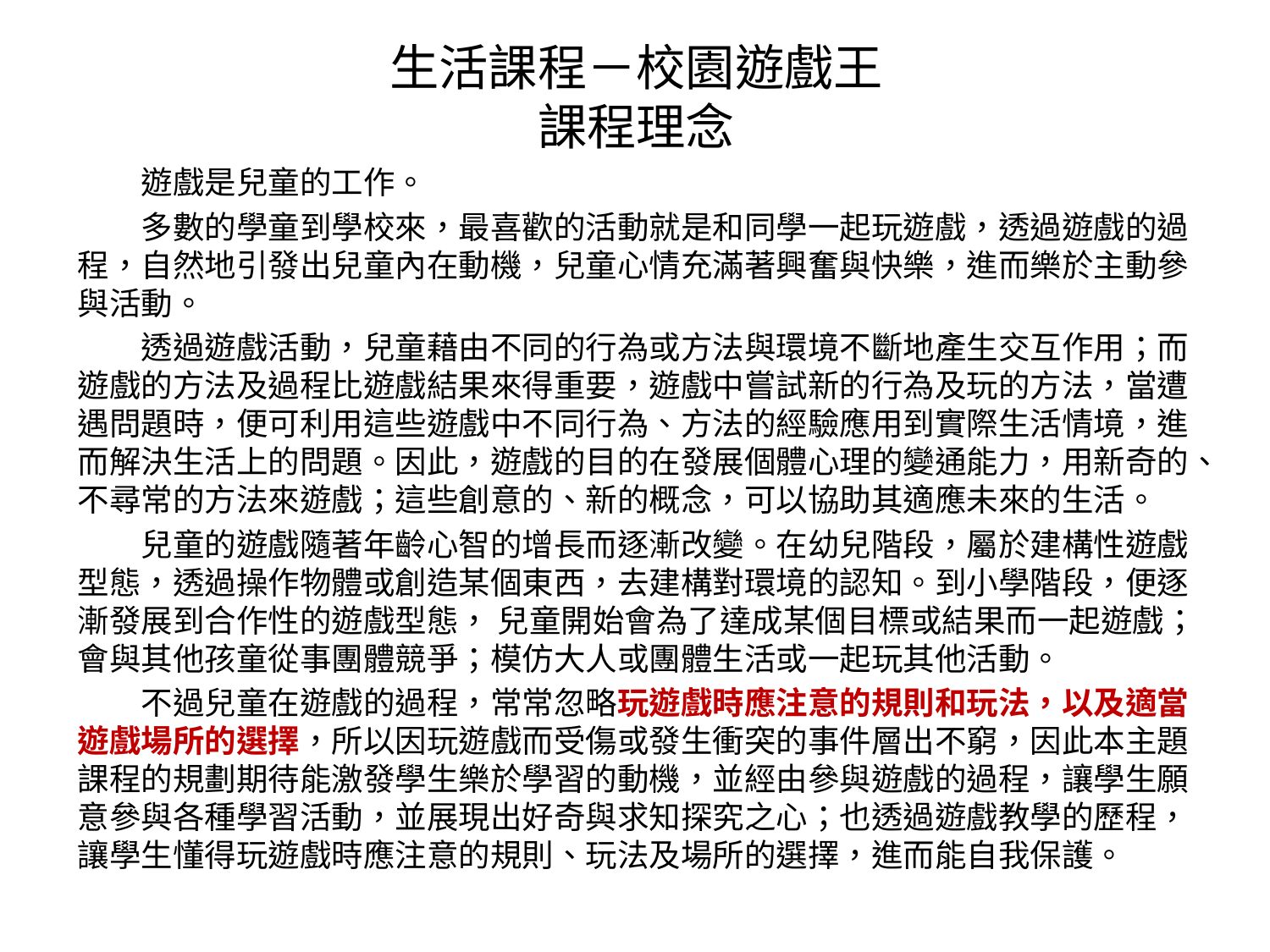

# 生活課程－校園遊戲王 課程理念
　　遊戲是兒童的工作。
　　多數的學童到學校來，最喜歡的活動就是和同學一起玩遊戲，透過遊戲的過程，自然地引發出兒童內在動機，兒童心情充滿著興奮與快樂，進而樂於主動參與活動。
　　透過遊戲活動，兒童藉由不同的行為或方法與環境不斷地產生交互作用；而遊戲的方法及過程比遊戲結果來得重要，遊戲中嘗試新的行為及玩的方法，當遭遇問題時，便可利用這些遊戲中不同行為、方法的經驗應用到實際生活情境，進而解決生活上的問題。因此，遊戲的目的在發展個體心理的變通能力，用新奇的、不尋常的方法來遊戲；這些創意的、新的概念，可以協助其適應未來的生活。
　　兒童的遊戲隨著年齡心智的增長而逐漸改變。在幼兒階段，屬於建構性遊戲型態，透過操作物體或創造某個東西，去建構對環境的認知。到小學階段，便逐漸發展到合作性的遊戲型態， 兒童開始會為了達成某個目標或結果而一起遊戲；會與其他孩童從事團體競爭；模仿大人或團體生活或一起玩其他活動。
　　不過兒童在遊戲的過程，常常忽略玩遊戲時應注意的規則和玩法，以及適當遊戲場所的選擇，所以因玩遊戲而受傷或發生衝突的事件層出不窮，因此本主題課程的規劃期待能激發學生樂於學習的動機，並經由參與遊戲的過程，讓學生願意參與各種學習活動，並展現出好奇與求知探究之心；也透過遊戲教學的歷程，讓學生懂得玩遊戲時應注意的規則、玩法及場所的選擇，進而能自我保護。